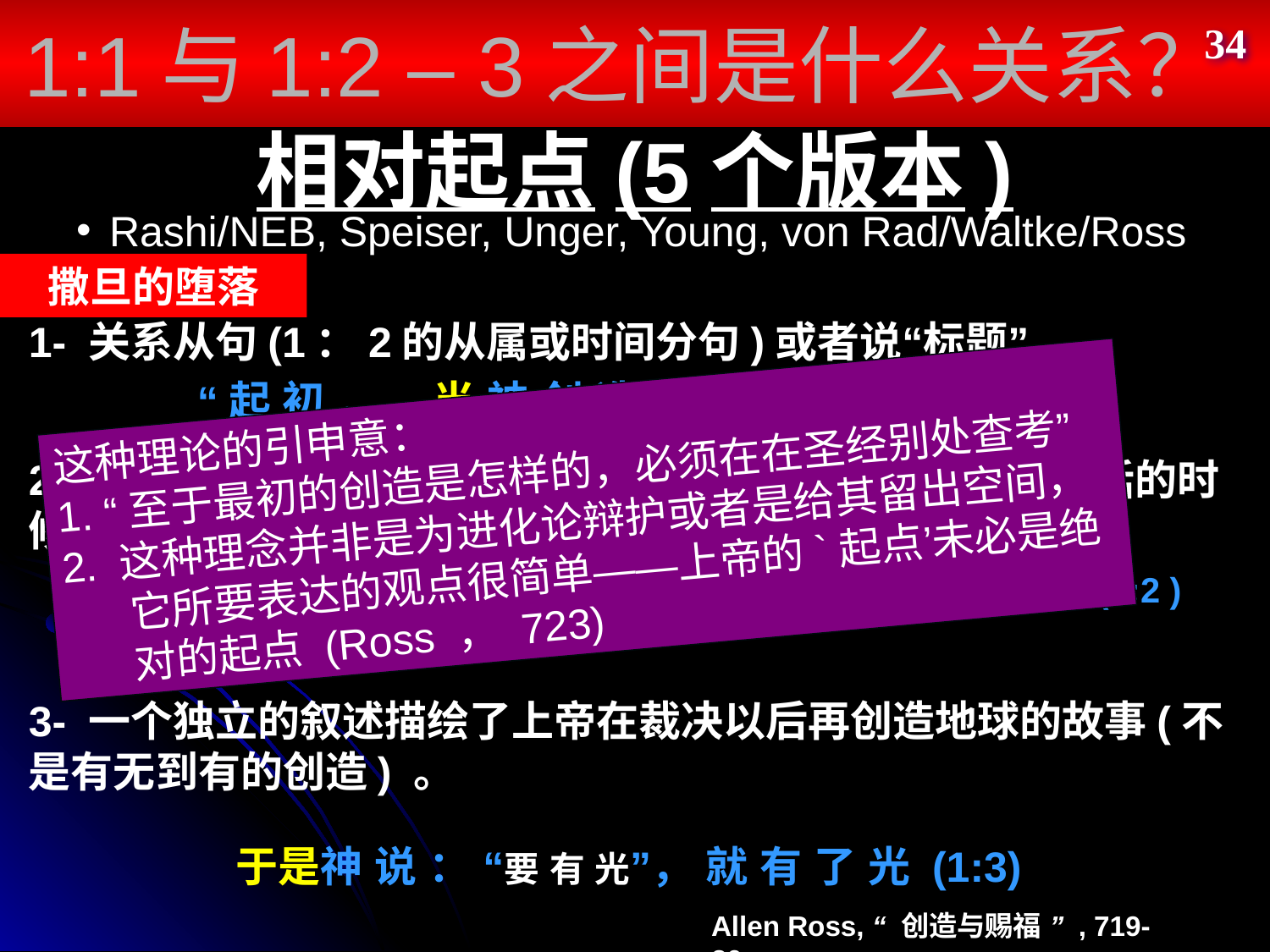

1:1与1:2 – 3之间是什么关系？
34
# 相对起点(5个版本)

 Rashi/NEB, Speiser, Unger, Young, von Rad/Waltke/Ross
撒旦的堕落
1- 关系从句(1：2的从属或时间分句)或者说“标题”
“起 初 ， 　当 神 创 造 天 地的时候 。” (1:1)
这种理论的引申意：
1. “至于最初的创造是怎样的，必须在在圣经别处查考”
2. 这种理念并非是为进化论辩护或者是给其留出空间，它所要表达的观点很简单——上帝的`起点’未必是绝对的起点 (Ross ， 723)
2-三个含有负面、转折之意的情景从句描述了在神开口说话的时候地球是一副怎样的景象
“地 是 空 虚 混 沌 ， 渊 面 黑 暗 ； 神 的 灵 运 行 在 水 面 上” (1:2 )
3- 一个独立的叙述描绘了上帝在裁决以后再创造地球的故事(不是有无到有的创造) 。
于是神 说 ： “要 有 光”， 就 有 了 光 (1:3)
Allen Ross, “ 创造与赐福 ” , 719-20